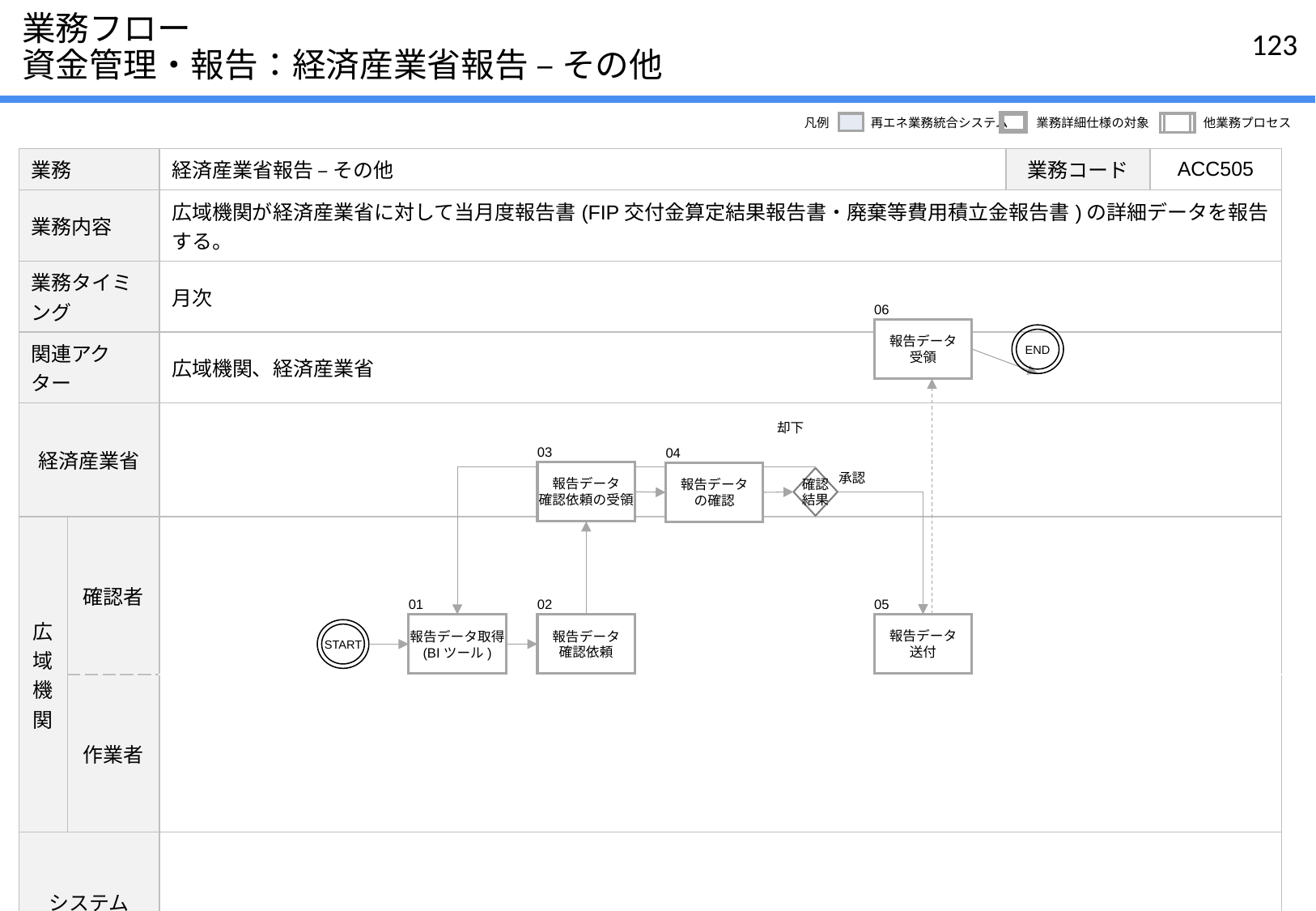

# 業務フロー 資金管理・報告：経済産業省報告 – その他
凡例
再エネ業務統合システム
業務詳細仕様の対象
他業務プロセス

| 業務 |  | 経済産業省報告 – その他 | 業務コード | ACC505 |
| --- | --- | --- | --- | --- |
| 業務内容 |  | 広域機関が経済産業省に対して当月度報告書(FIP交付金算定結果報告書・廃棄等費用積立金報告書)の詳細データを報告する。 |  |  |
| 業務タイミング |  | 月次 |  |  |
| 関連アクター |  | 広域機関、経済産業省 |  |  |
| 経済産業省 |  |  |  |  |
| 広域機関 | 確認者 |  |  |  |
|  | 作業者 |  |  |  |
| システム |  |  |  |  |
06
報告データ
受領
END
却下
03
報告データ
確認依頼の受領
04
報告データ
の確認
承認
確認
結果
02
報告データ
確認依頼
01

報告データ取得
(BIツール)

05
報告データ
送付
START